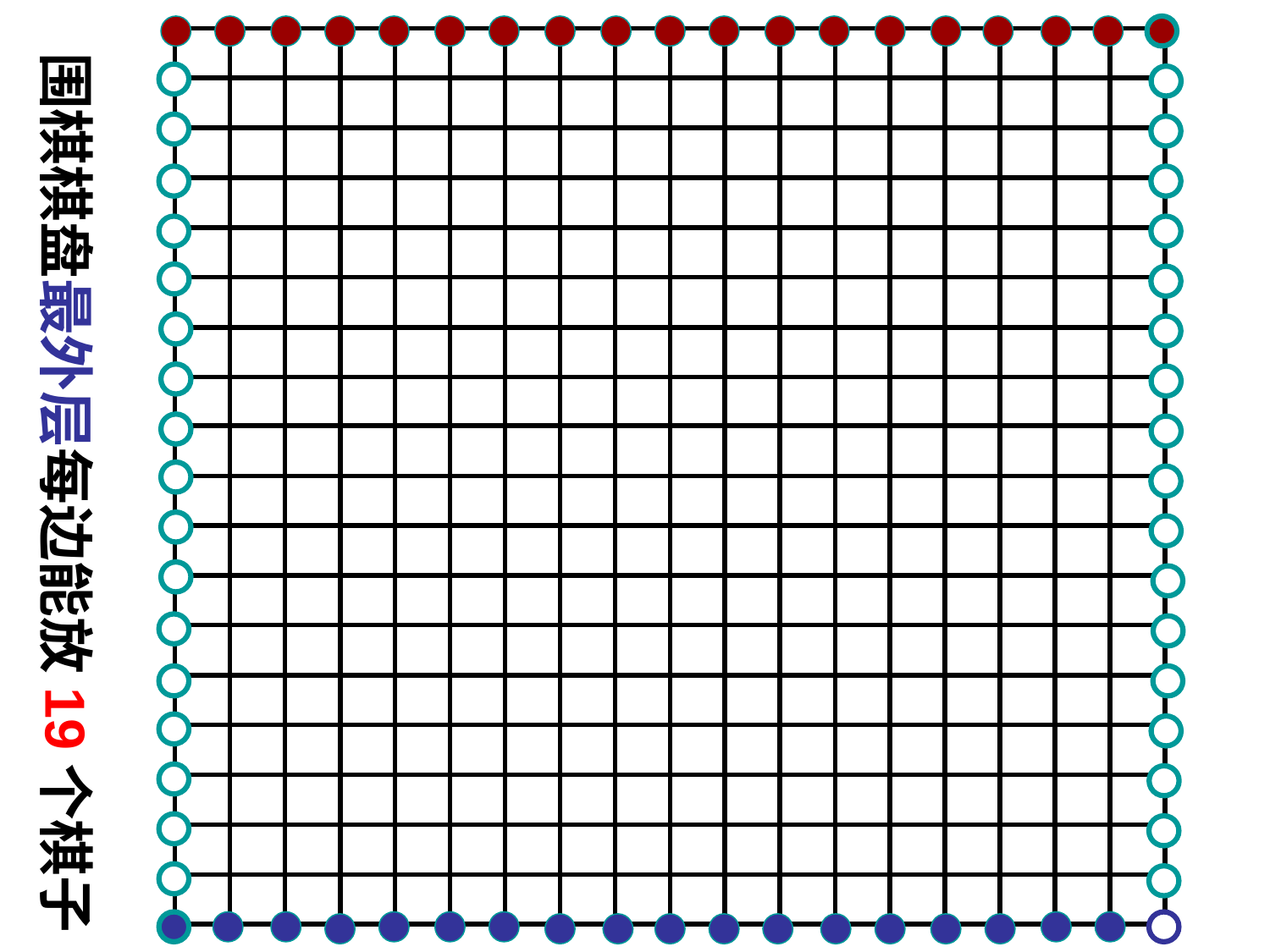

|  |  |  |  |  |  |  |  |  |  |  |  |  |  |  |  |  |  |
| --- | --- | --- | --- | --- | --- | --- | --- | --- | --- | --- | --- | --- | --- | --- | --- | --- | --- |
|  |  |  |  |  |  |  |  |  |  |  |  |  |  |  |  |  |  |
|  |  |  |  |  |  |  |  |  |  |  |  |  |  |  |  |  |  |
|  |  |  |  |  |  |  |  |  |  |  |  |  |  |  |  |  |  |
|  |  |  |  |  |  |  |  |  |  |  |  |  |  |  |  |  |  |
|  |  |  |  |  |  |  |  |  |  |  |  |  |  |  |  |  |  |
|  |  |  |  |  |  |  |  |  |  |  |  |  |  |  |  |  |  |
|  |  |  |  |  |  |  |  |  |  |  |  |  |  |  |  |  |  |
|  |  |  |  |  |  |  |  |  |  |  |  |  |  |  |  |  |  |
|  |  |  |  |  |  |  |  |  |  |  |  |  |  |  |  |  |  |
|  |  |  |  |  |  |  |  |  |  |  |  |  |  |  |  |  |  |
|  |  |  |  |  |  |  |  |  |  |  |  |  |  |  |  |  |  |
|  |  |  |  |  |  |  |  |  |  |  |  |  |  |  |  |  |  |
|  |  |  |  |  |  |  |  |  |  |  |  |  |  |  |  |  |  |
|  |  |  |  |  |  |  |  |  |  |  |  |  |  |  |  |  |  |
|  |  |  |  |  |  |  |  |  |  |  |  |  |  |  |  |  |  |
|  |  |  |  |  |  |  |  |  |  |  |  |  |  |  |  |  |  |
|  |  |  |  |  |  |  |  |  |  |  |  |  |  |  |  |  |  |
围棋棋盘最外层每边能放19个棋子